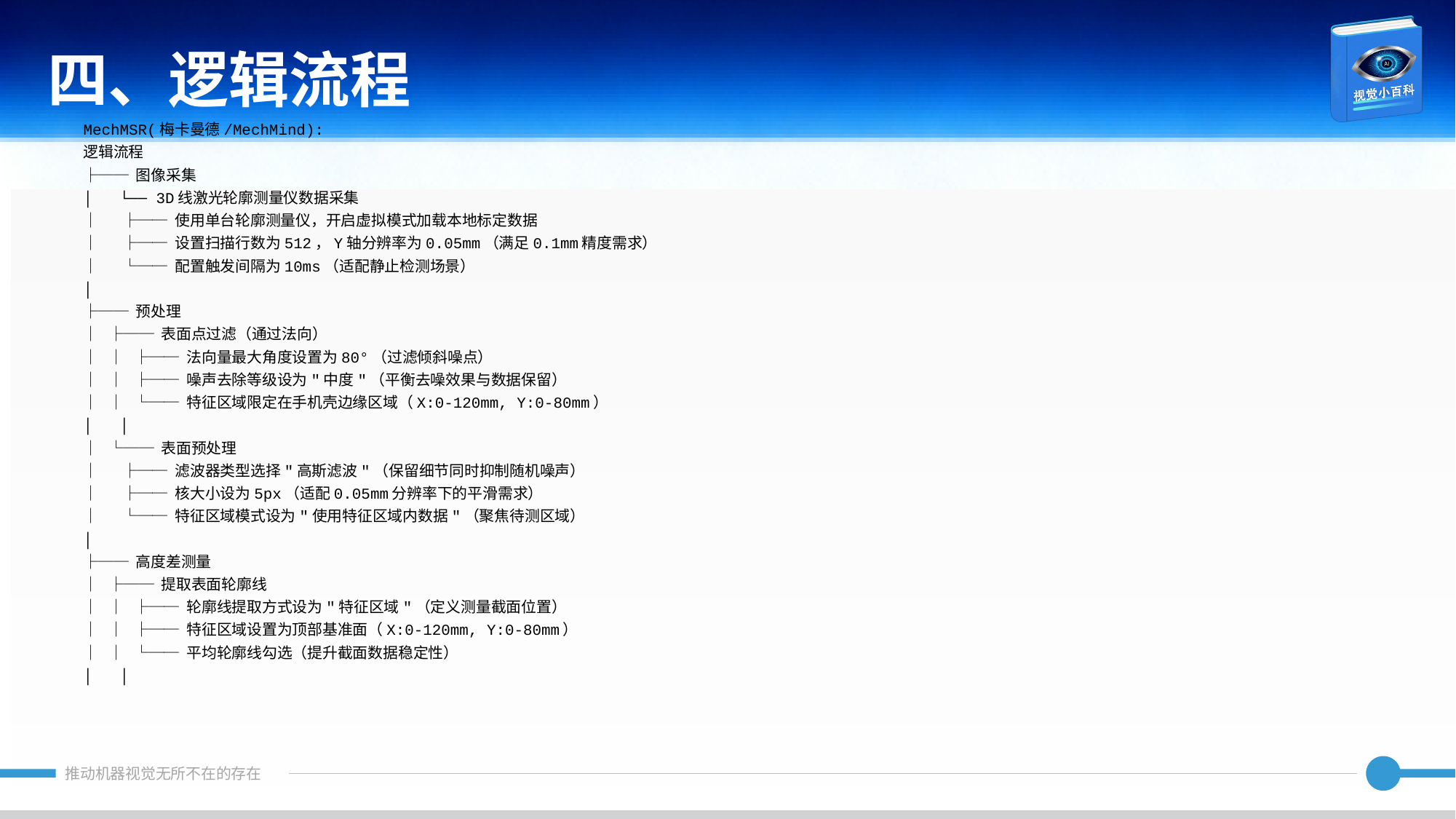

四、逻辑流程

MechMSR(梅卡曼德/MechMind):
逻辑流程
├── 图像采集
│   └── 3D线激光轮廓测量仪数据采集
│       ├── 使用单台轮廓测量仪，开启虚拟模式加载本地标定数据
│       ├── 设置扫描行数为512，Y轴分辨率为0.05mm（满足0.1mm精度需求）
│       └── 配置触发间隔为10ms（适配静止检测场景）
│
├── 预处理
│   ├── 表面点过滤（通过法向）
│   │   ├── 法向量最大角度设置为80°（过滤倾斜噪点）
│   │   ├── 噪声去除等级设为"中度"（平衡去噪效果与数据保留）
│   │   └── 特征区域限定在手机壳边缘区域（X:0-120mm, Y:0-80mm）
│   │
│   └── 表面预处理
│       ├── 滤波器类型选择"高斯滤波"（保留细节同时抑制随机噪声）
│       ├── 核大小设为5px（适配0.05mm分辨率下的平滑需求）
│       └── 特征区域模式设为"使用特征区域内数据"（聚焦待测区域）
│
├── 高度差测量
│   ├── 提取表面轮廓线
│   │   ├── 轮廓线提取方式设为"特征区域"（定义测量截面位置）
│   │   ├── 特征区域设置为顶部基准面（X:0-120mm, Y:0-80mm）
│   │   └── 平均轮廓线勾选（提升截面数据稳定性）
│   │
8